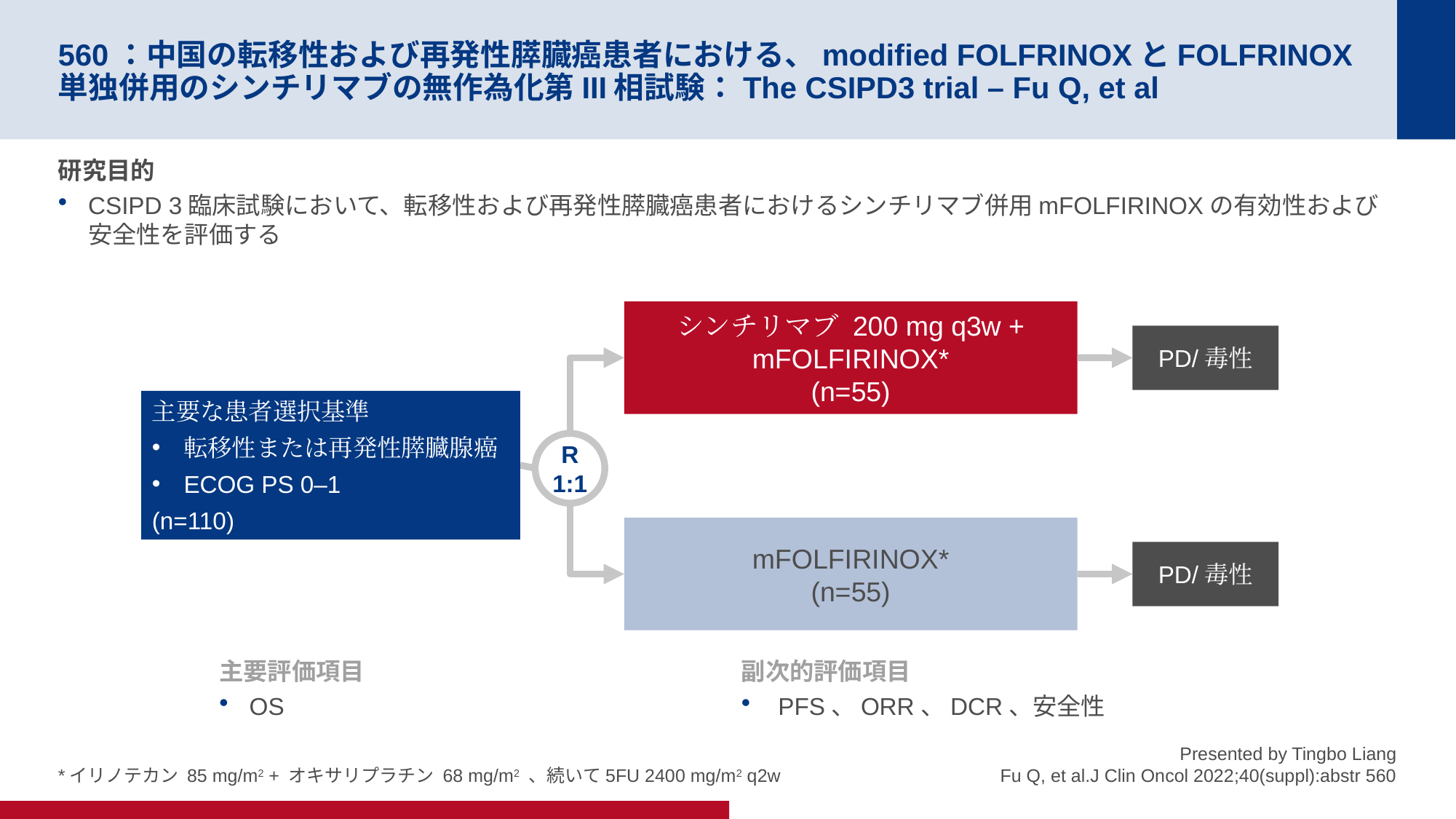

# 560：中国の転移性および再発性膵臓癌患者における、modified FOLFRINOXとFOLFRINOX単独併用のシンチリマブの無作為化第III相試験：The CSIPD3 trial – Fu Q, et al
研究目的
CSIPD 3臨床試験において、転移性および再発性膵臓癌患者におけるシンチリマブ併用mFOLFIRINOXの有効性および安全性を評価する
シンチリマブ 200 mg q3w + mFOLFIRINOX*
(n=55)
PD/毒性
主要な患者選択基準
転移性または再発性膵臓腺癌
ECOG PS 0–1
(n=110)
R
1:1
mFOLFIRINOX*
(n=55)
PD/毒性
主要評価項目
OS
副次的評価項目
 PFS、ORR、DCR、安全性
*イリノテカン 85 mg/m2 + オキサリプラチン 68 mg/m2 、続いて5FU 2400 mg/m2 q2w
Presented by Tingbo Liang
Fu Q, et al.J Clin Oncol 2022;40(suppl):abstr 560